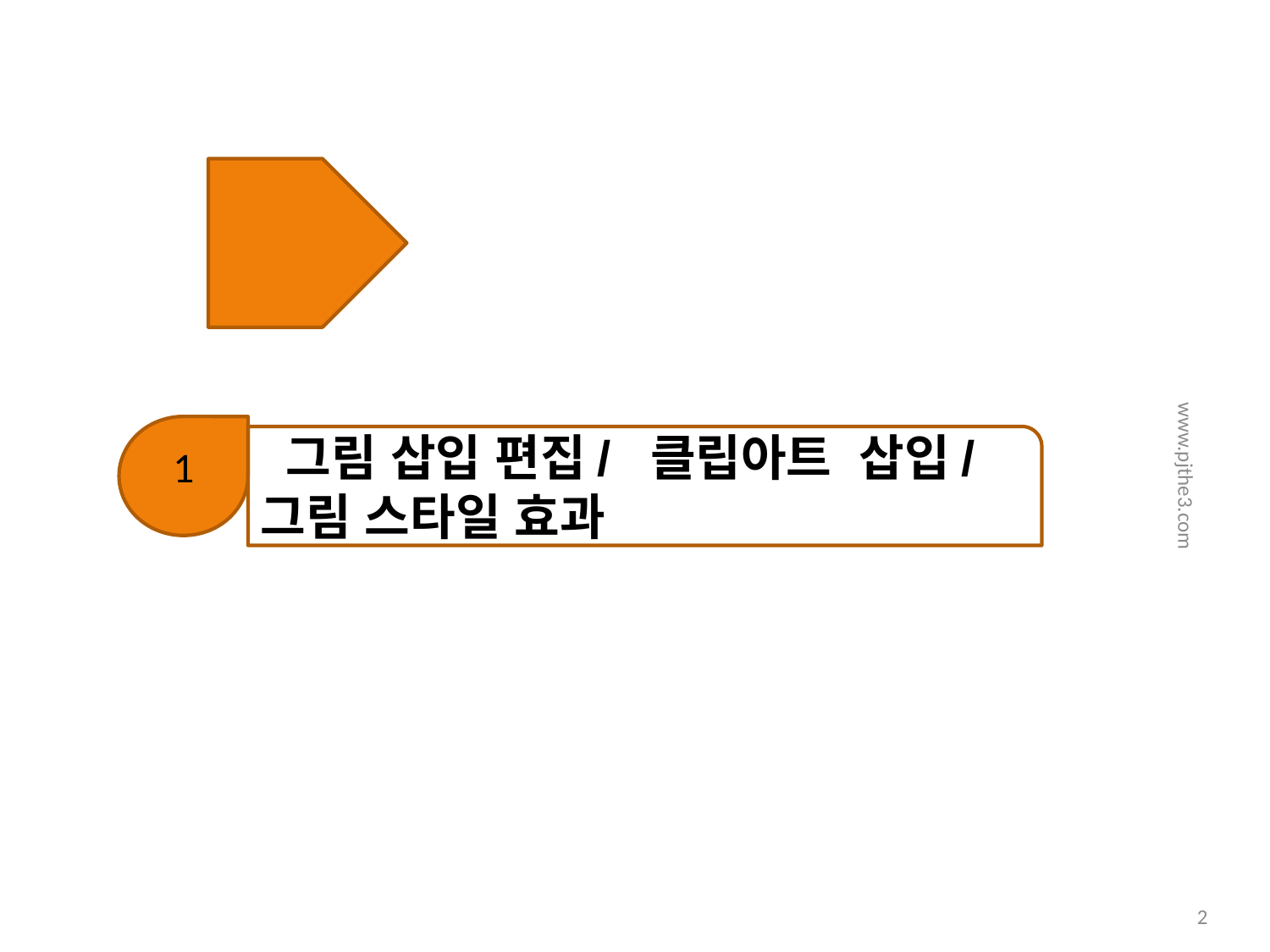

1
 그림 삽입 편집/  클립아트  삽입/ 그림 스타일 효과
www.pjthe3.com
2